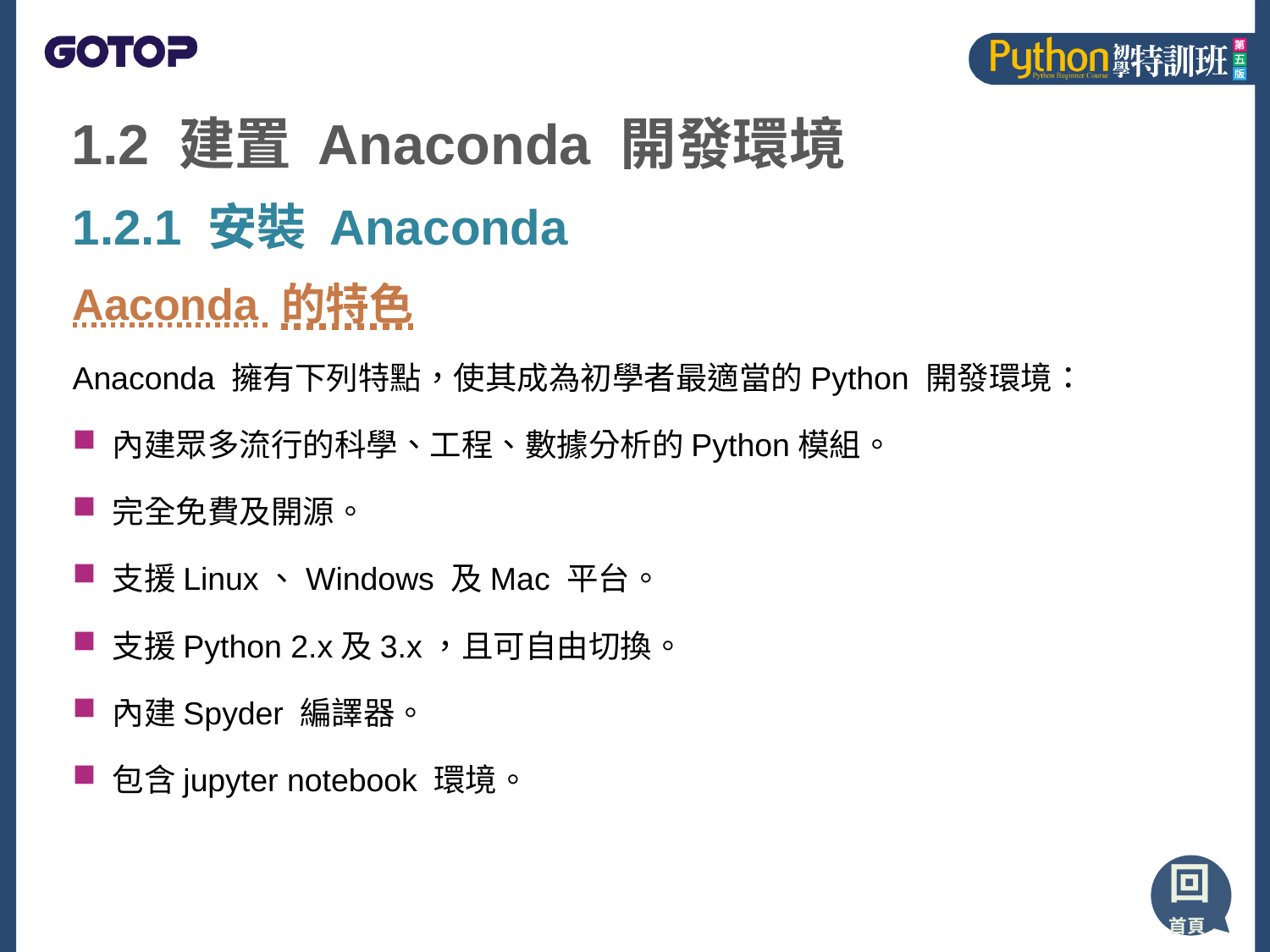

# 1.2 建置 Anaconda 開發環境
1.2.1 安裝 Anaconda
Aaconda 的特色
Anaconda 擁有下列特點，使其成為初學者最適當的Python 開發環境：
內建眾多流行的科學、工程、數據分析的Python模組。
完全免費及開源。
支援Linux、Windows 及Mac 平台。
支援Python 2.x及3.x，且可自由切換。
內建Spyder 編譯器。
包含jupyter notebook 環境。